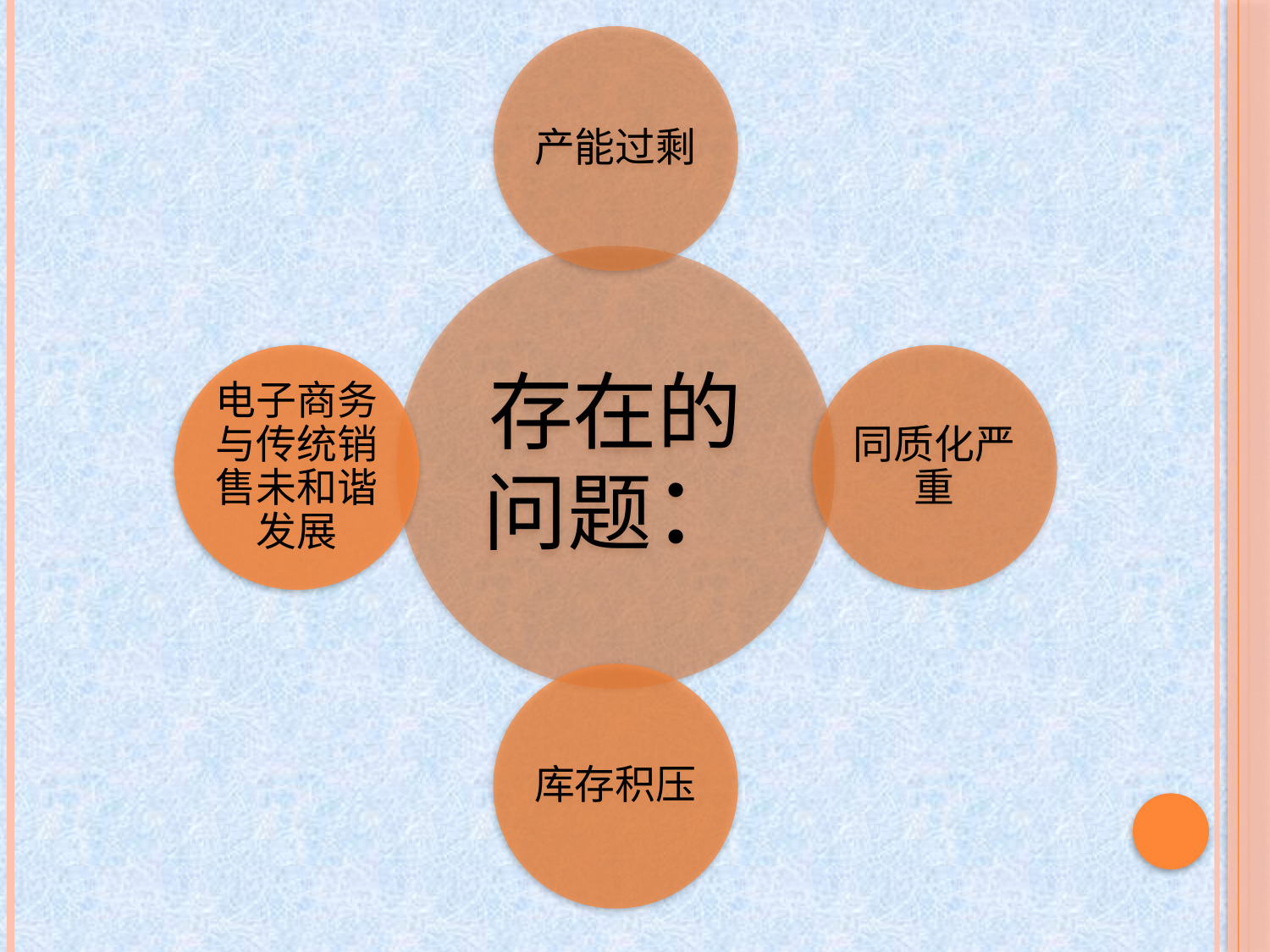

存在的问题：
产能过剩
同质化严重
库存积压
电子商务与传统销售未和谐发展
#